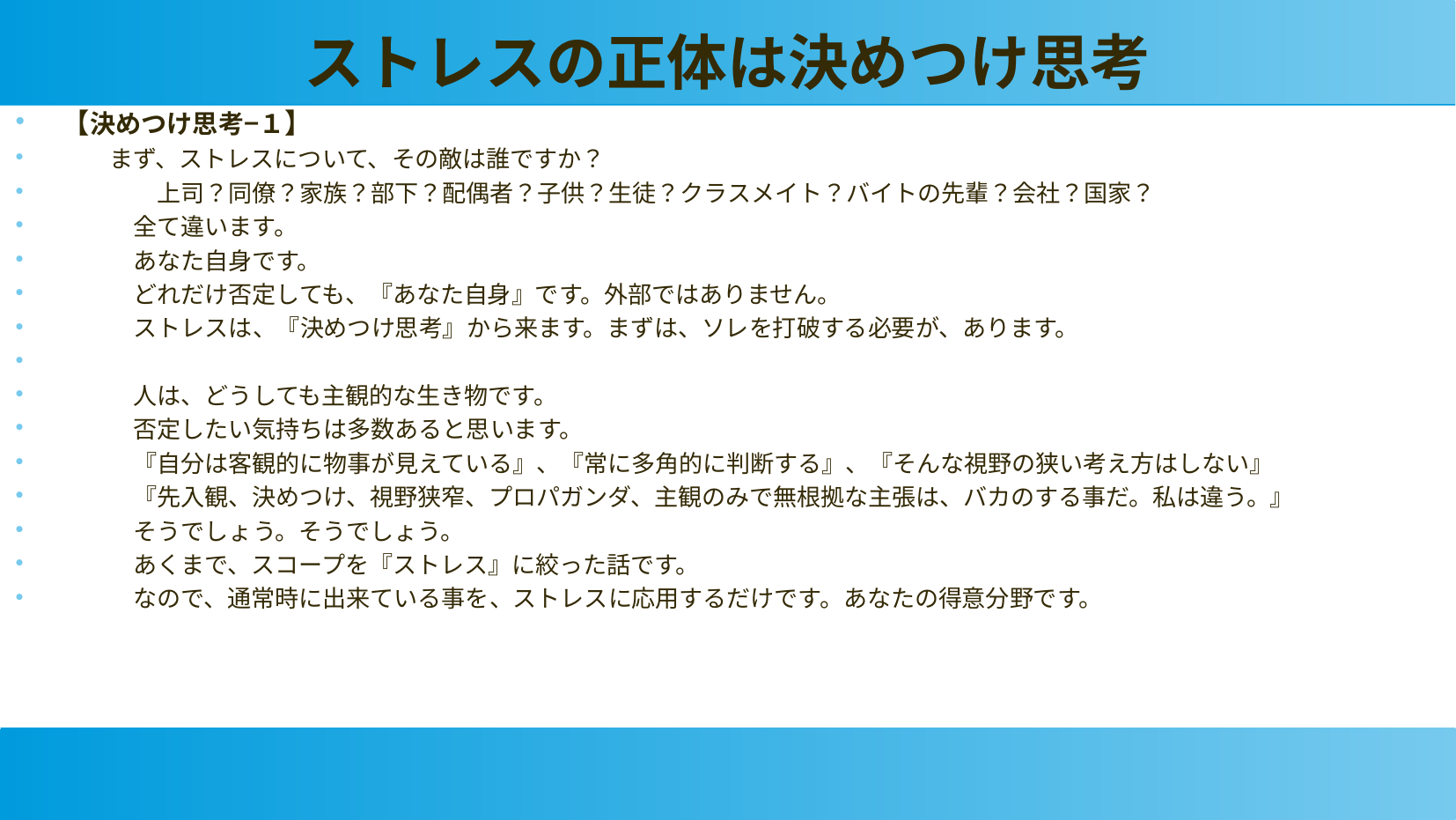

ストレスの正体は決めつけ思考
【決めつけ思考−１】
　　まず、ストレスについて、その敵は誰ですか？
　　　　上司？同僚？家族？部下？配偶者？子供？生徒？クラスメイト？バイトの先輩？会社？国家？
　　　全て違います。
　　　あなた自身です。
　　　どれだけ否定しても、『あなた自身』です。外部ではありません。
　　　ストレスは、『決めつけ思考』から来ます。まずは、ソレを打破する必要が、あります。

　　　人は、どうしても主観的な生き物です。
　　　否定したい気持ちは多数あると思います。
　　　『自分は客観的に物事が見えている』、『常に多角的に判断する』、『そんな視野の狭い考え方はしない』
　　　『先入観、決めつけ、視野狭窄、プロパガンダ、主観のみで無根拠な主張は、バカのする事だ。私は違う。』
　　　そうでしょう。そうでしょう。
　　　あくまで、スコープを『ストレス』に絞った話です。
　　　なので、通常時に出来ている事を、ストレスに応用するだけです。あなたの得意分野です。